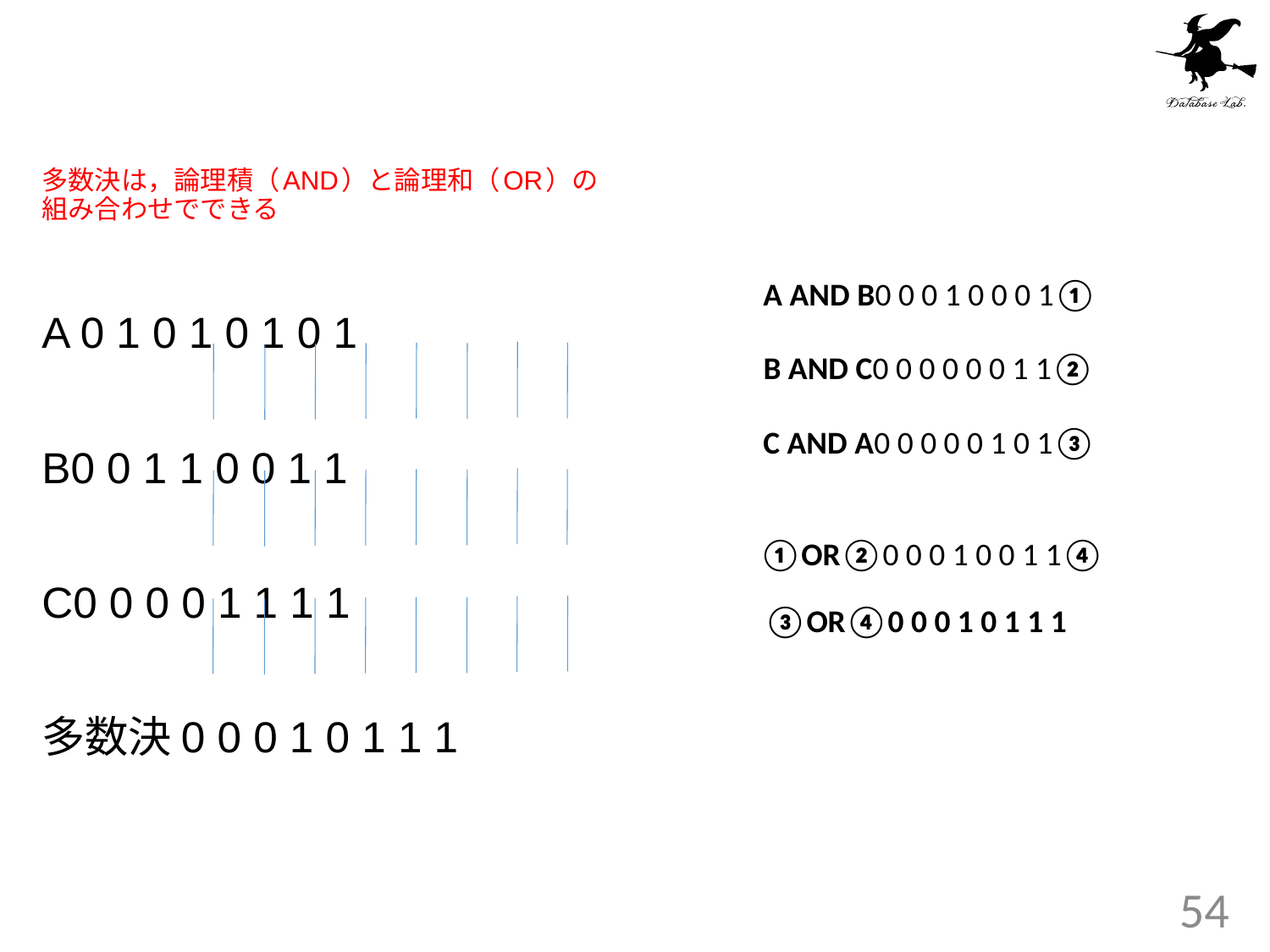

# 多数決は，論理積（AND）と論理和（OR）の 組み合わせでできる

A 0 1 0 1 0 1 0 1

B0 0 1 1 0 0 1 1

C0 0 0 0 1 1 1 1

多数決0 0 0 1 0 1 1 1
A AND B0 0 0 1 0 0 0 1①
B AND C0 0 0 0 0 0 1 1②
C AND A0 0 0 0 0 1 0 1③
①OR②0 0 0 1 0 0 1 1④
③OR④0 0 0 1 0 1 1 1
54